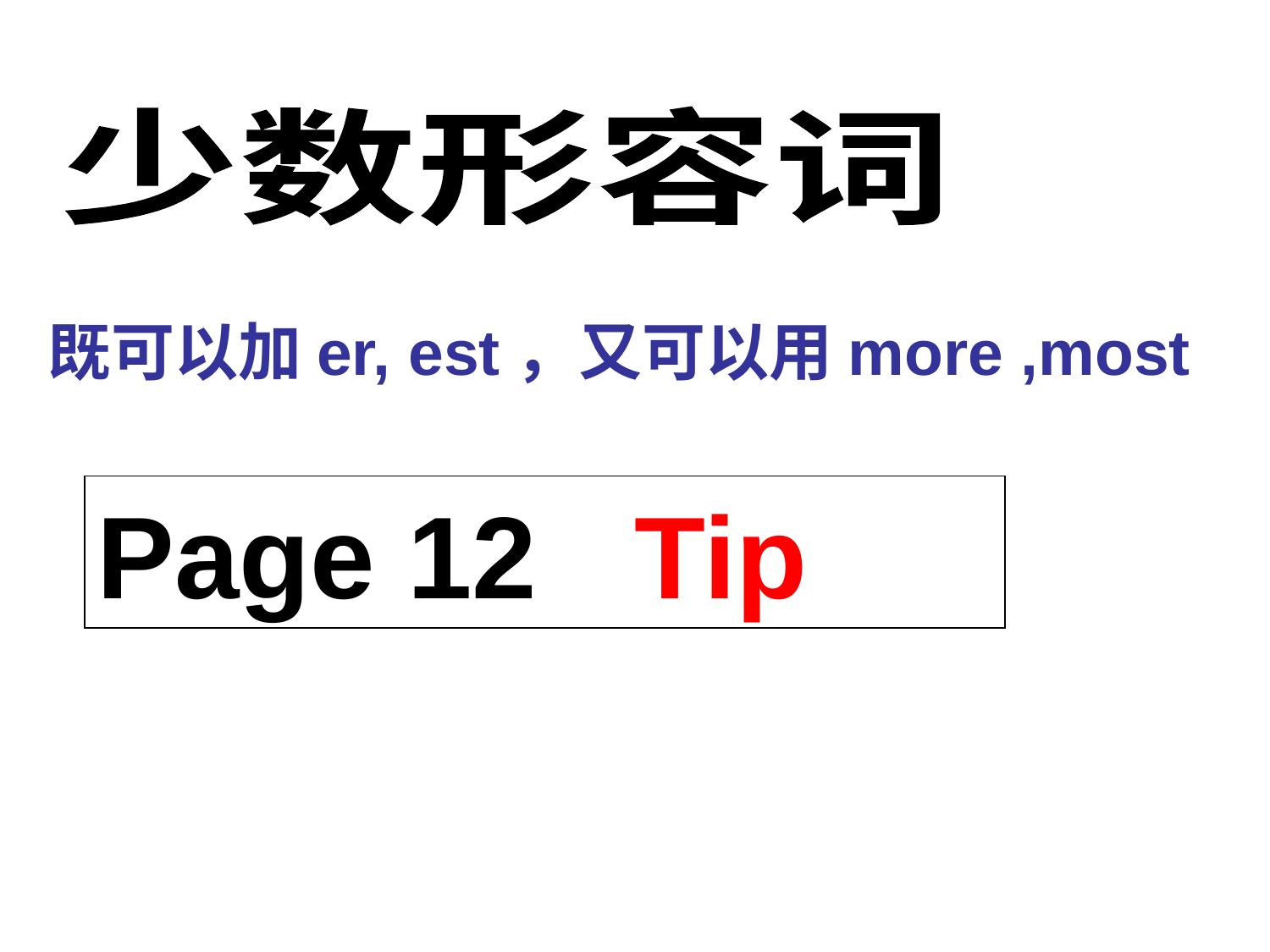

少数形容词
既可以加er, est，又可以用more ,most
Page 12   Tip